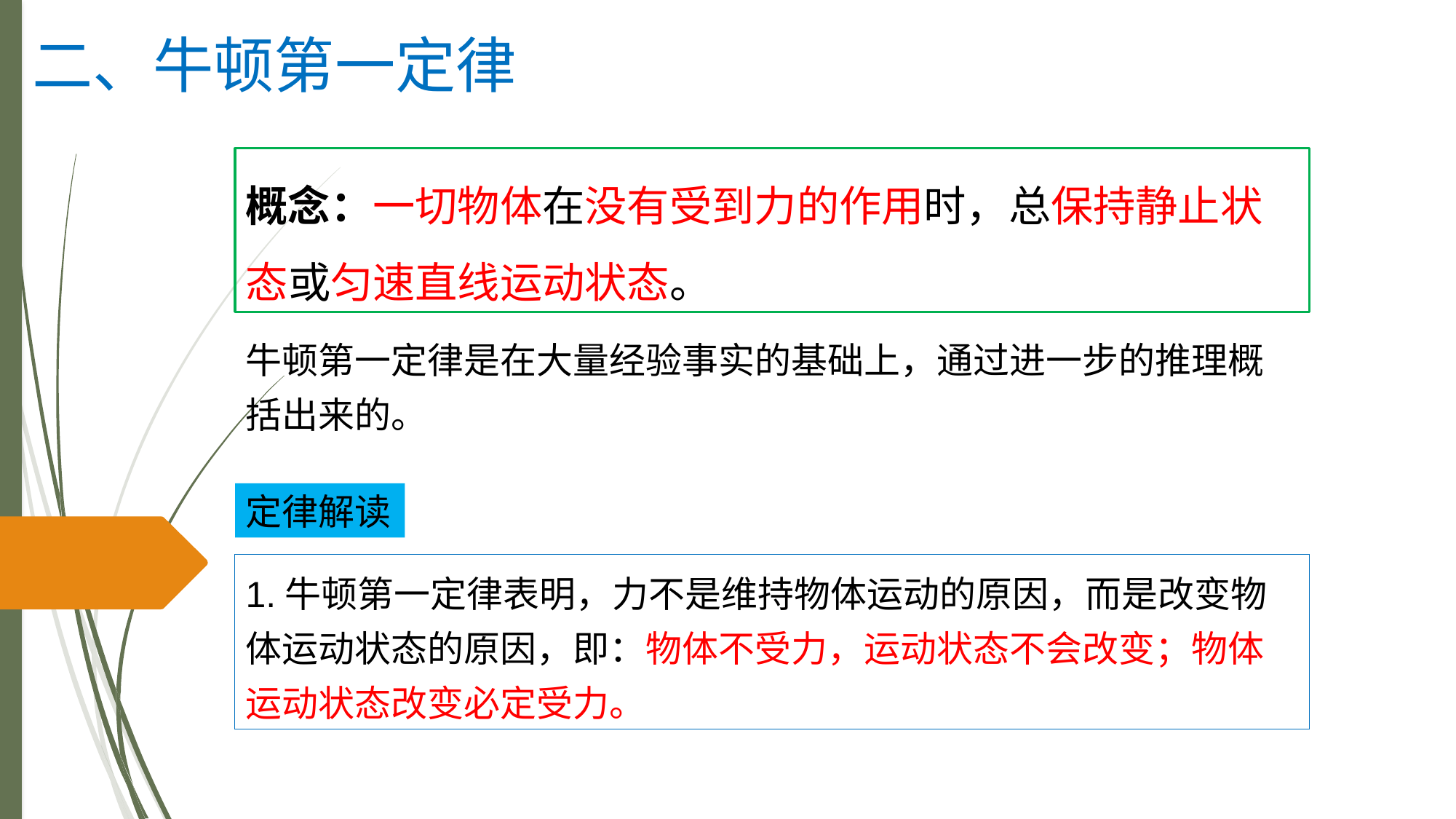

二、牛顿第一定律
概念：一切物体在没有受到力的作用时，总保持静止状态或匀速直线运动状态。
牛顿第一定律是在大量经验事实的基础上，通过进一步的推理概括出来的。
定律解读
1.牛顿第一定律表明，力不是维持物体运动的原因，而是改变物体运动状态的原因，即：物体不受力，运动状态不会改变；物体运动状态改变必定受力。